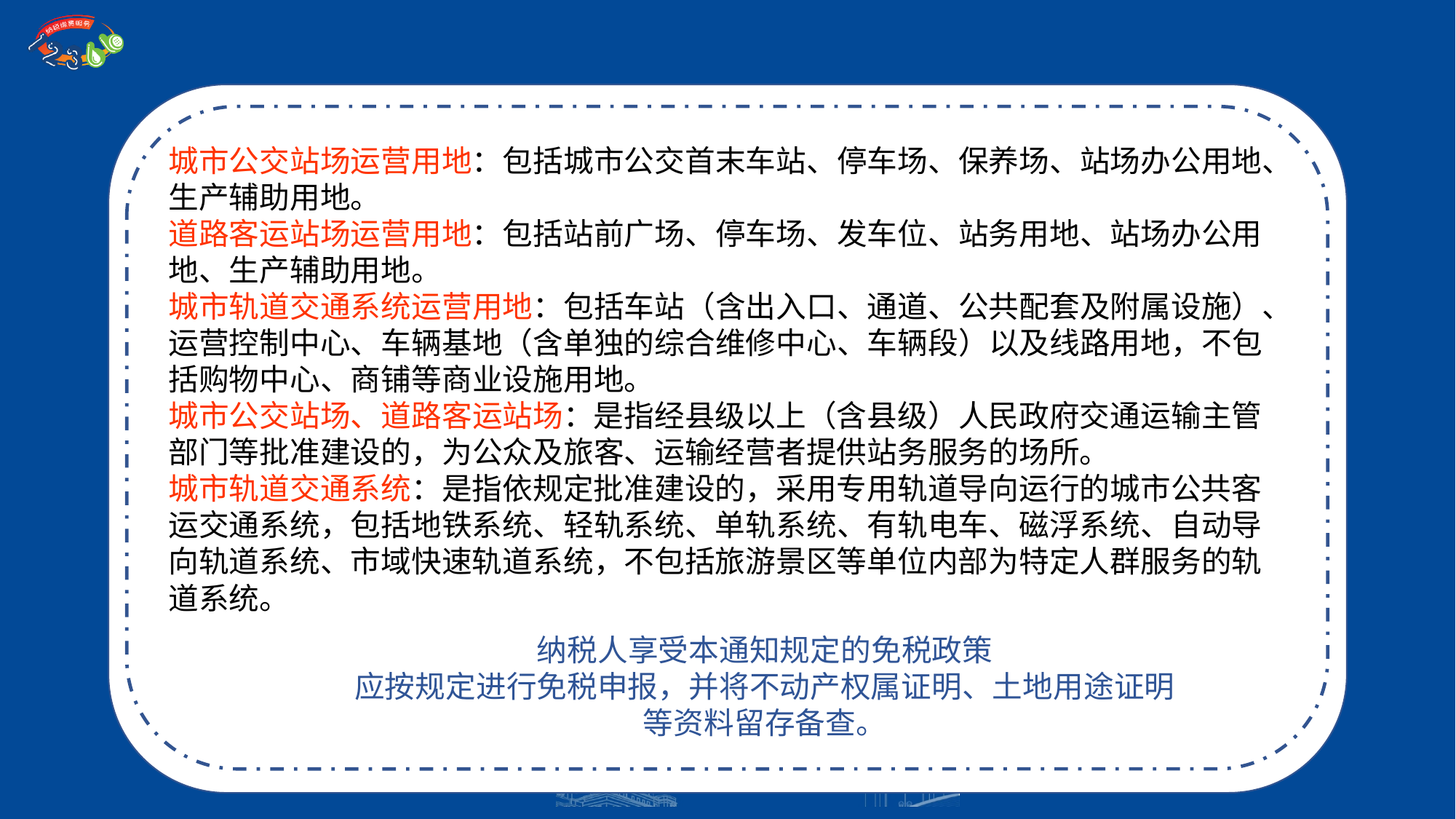

城市公交站场运营用地：包括城市公交首末车站、停车场、保养场、站场办公用地、生产辅助用地。
道路客运站场运营用地：包括站前广场、停车场、发车位、站务用地、站场办公用地、生产辅助用地。
城市轨道交通系统运营用地：包括车站（含出入口、通道、公共配套及附属设施）、运营控制中心、车辆基地（含单独的综合维修中心、车辆段）以及线路用地，不包括购物中心、商铺等商业设施用地。
城市公交站场、道路客运站场：是指经县级以上（含县级）人民政府交通运输主管部门等批准建设的，为公众及旅客、运输经营者提供站务服务的场所。
城市轨道交通系统：是指依规定批准建设的，采用专用轨道导向运行的城市公共客运交通系统，包括地铁系统、轻轨系统、单轨系统、有轨电车、磁浮系统、自动导向轨道系统、市域快速轨道系统，不包括旅游景区等单位内部为特定人群服务的轨道系统。
纳税人享受本通知规定的免税政策
应按规定进行免税申报，并将不动产权属证明、土地用途证明等资料留存备查。